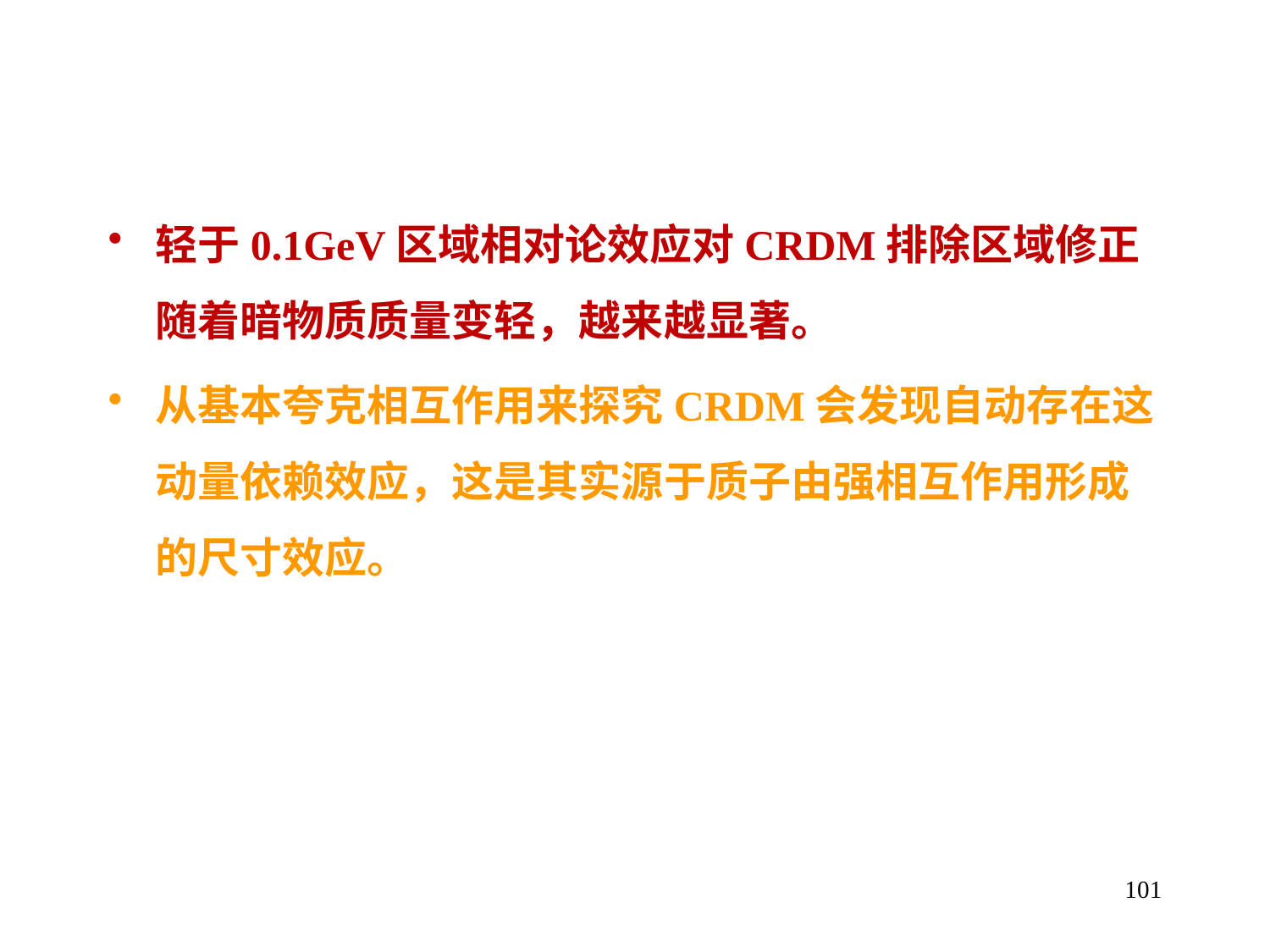

轻于0.1GeV区域相对论效应对CRDM排除区域修正随着暗物质质量变轻，越来越显著。
从基本夸克相互作用来探究CRDM会发现自动存在这动量依赖效应，这是其实源于质子由强相互作用形成的尺寸效应。
101